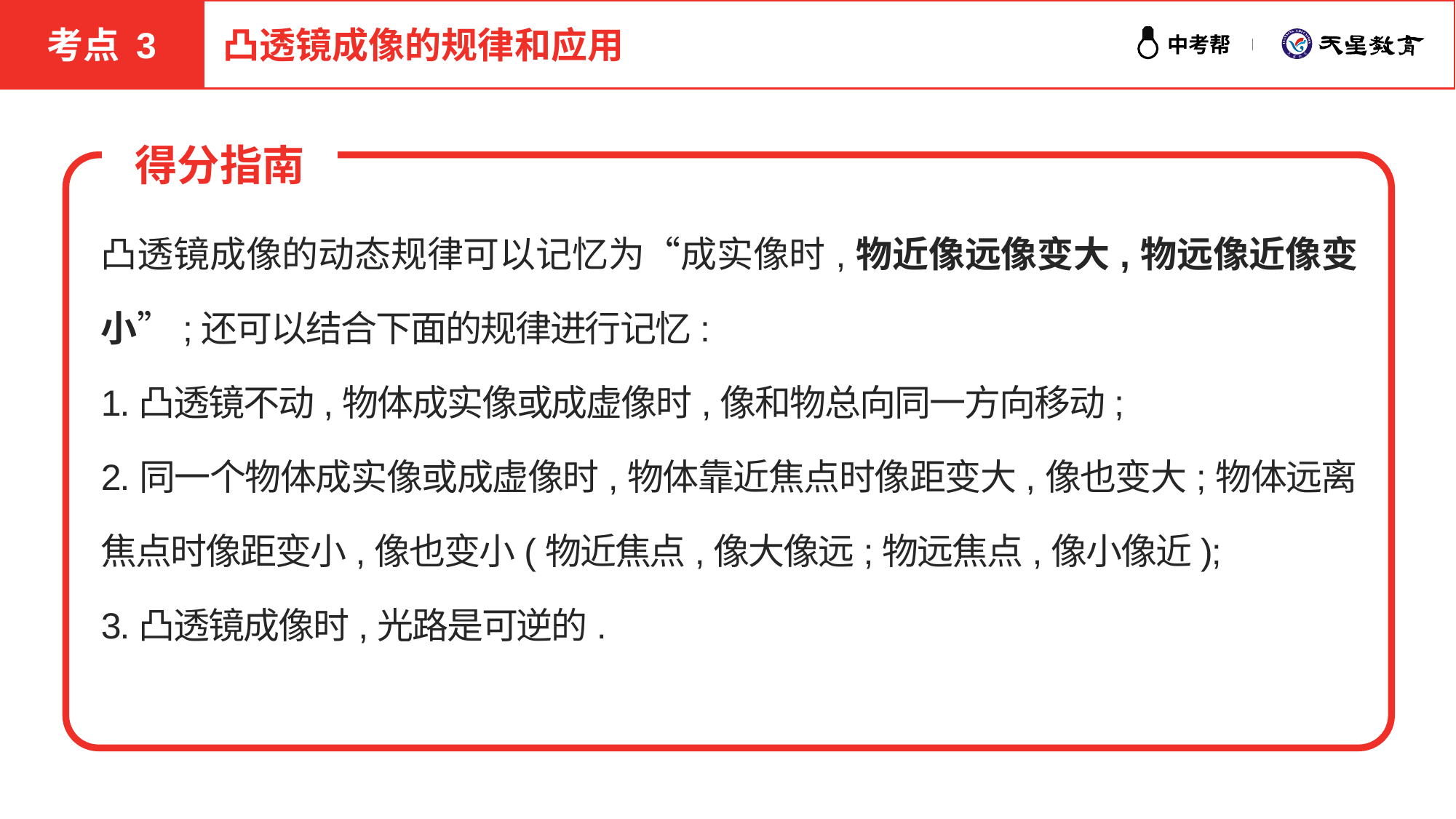

考点 3
凸透镜成像的规律和应用
得分指南

凸透镜成像的动态规律可以记忆为“成实像时,物近像远像变大,物远像近像变小”;还可以结合下面的规律进行记忆:
1.凸透镜不动,物体成实像或成虚像时,像和物总向同一方向移动;
2.同一个物体成实像或成虚像时,物体靠近焦点时像距变大,像也变大;物体远离焦点时像距变小,像也变小(物近焦点,像大像远;物远焦点,像小像近);
3.凸透镜成像时,光路是可逆的.